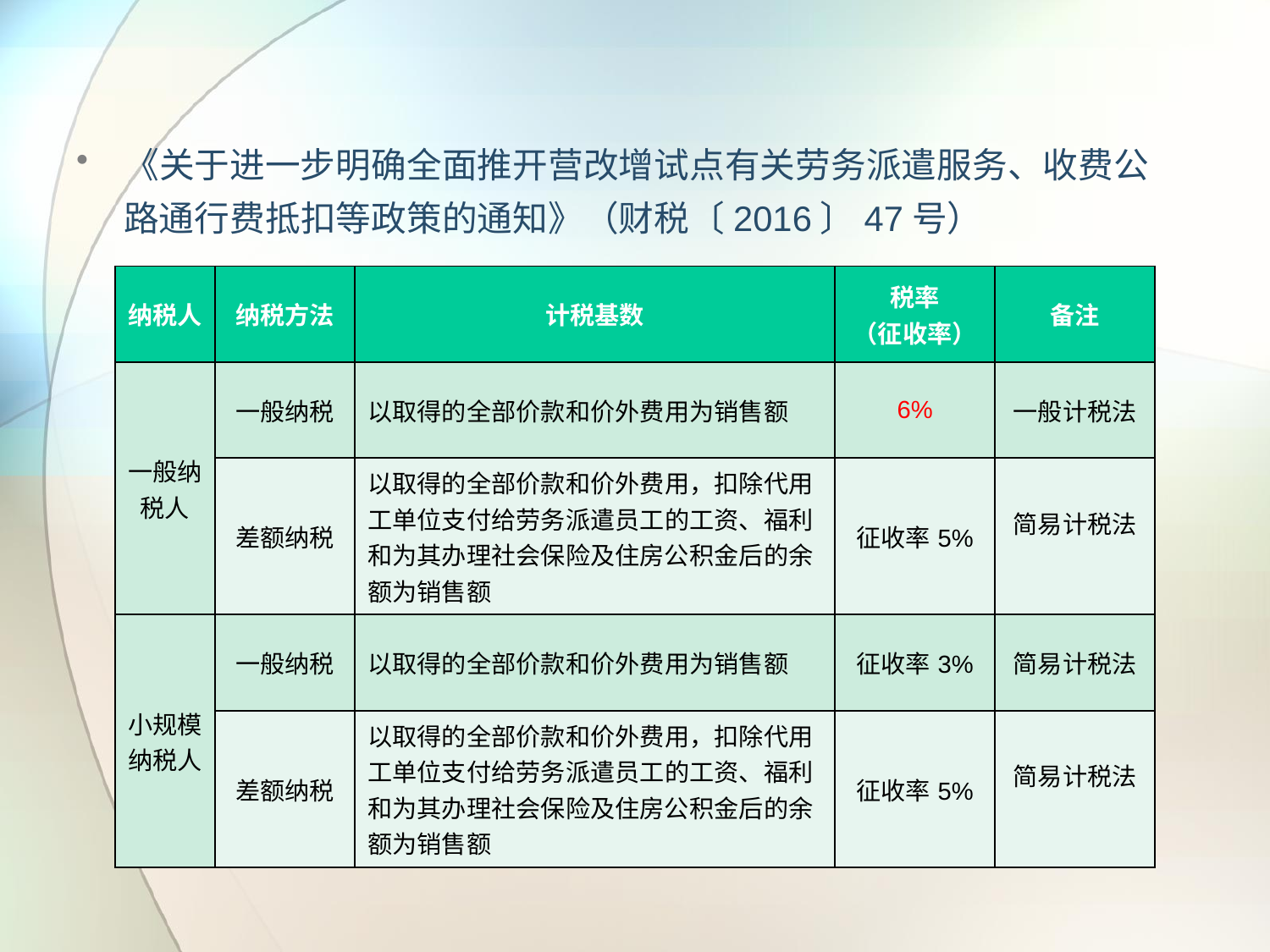

《关于进一步明确全面推开营改增试点有关劳务派遣服务、收费公路通行费抵扣等政策的通知》（财税〔2016〕47号）

| 纳税人 | 纳税方法 | 计税基数 | 税率 （征收率） | 备注 |
| --- | --- | --- | --- | --- |
| 一般纳税人 | 一般纳税 | 以取得的全部价款和价外费用为销售额 | 6% | 一般计税法 |
|  | 差额纳税 | 以取得的全部价款和价外费用，扣除代用工单位支付给劳务派遣员工的工资、福利和为其办理社会保险及住房公积金后的余额为销售额 | 征收率5% | 简易计税法 |
| 小规模纳税人 | 一般纳税 | 以取得的全部价款和价外费用为销售额 | 征收率3% | 简易计税法 |
|  | 差额纳税 | 以取得的全部价款和价外费用，扣除代用工单位支付给劳务派遣员工的工资、福利和为其办理社会保险及住房公积金后的余额为销售额 | 征收率5% | 简易计税法 |